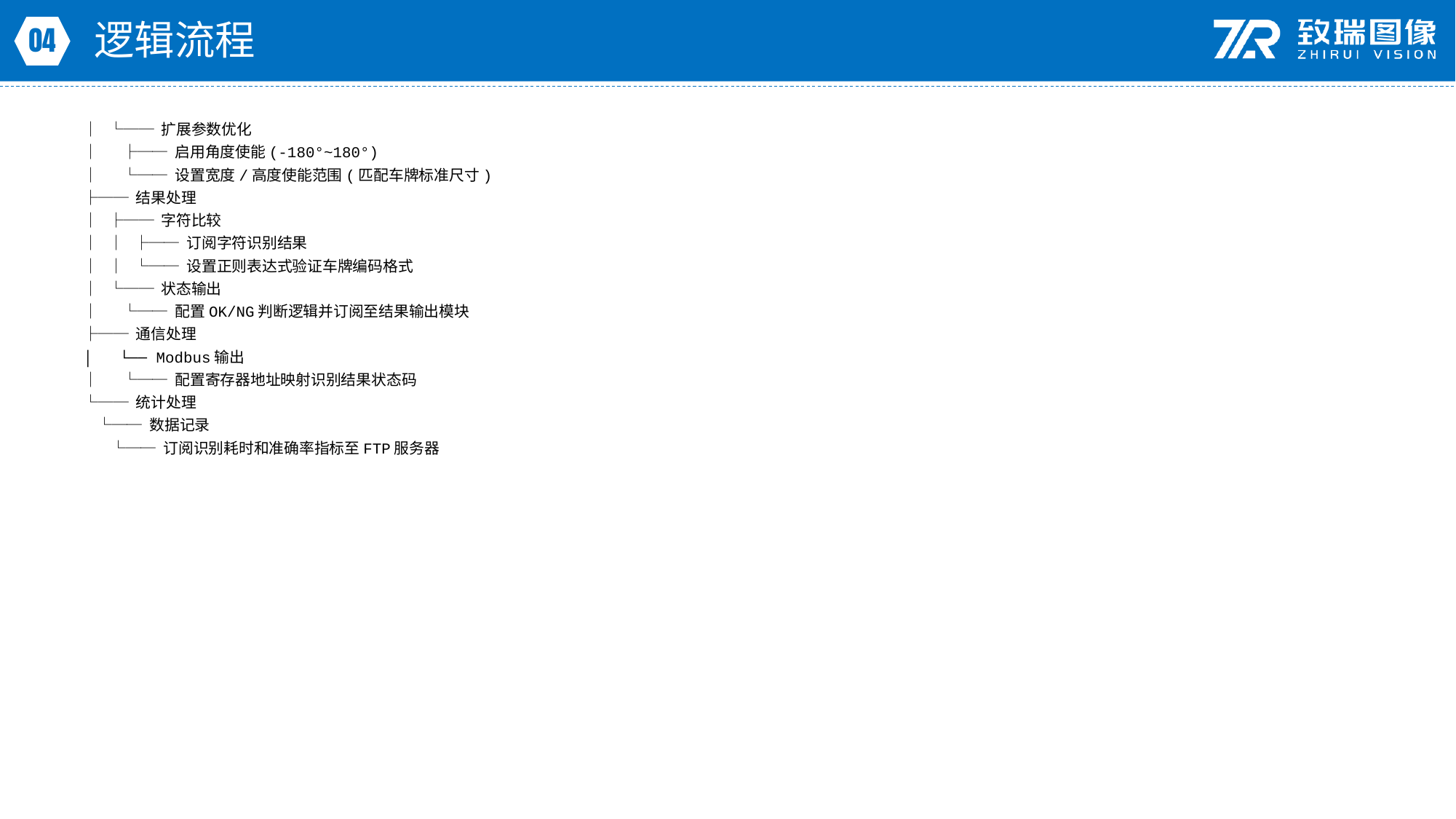

逻辑流程
04

│   └── 扩展参数优化
│       ├── 启用角度使能(-180°~180°)
│       └── 设置宽度/高度使能范围(匹配车牌标准尺寸)
├── 结果处理
│   ├── 字符比较
│   │   ├── 订阅字符识别结果
│   │   └── 设置正则表达式验证车牌编码格式
│   └── 状态输出
│       └── 配置OK/NG判断逻辑并订阅至结果输出模块
├── 通信处理
│   └── Modbus输出
│       └── 配置寄存器地址映射识别结果状态码
└── 统计处理
    └── 数据记录
        └── 订阅识别耗时和准确率指标至FTP服务器